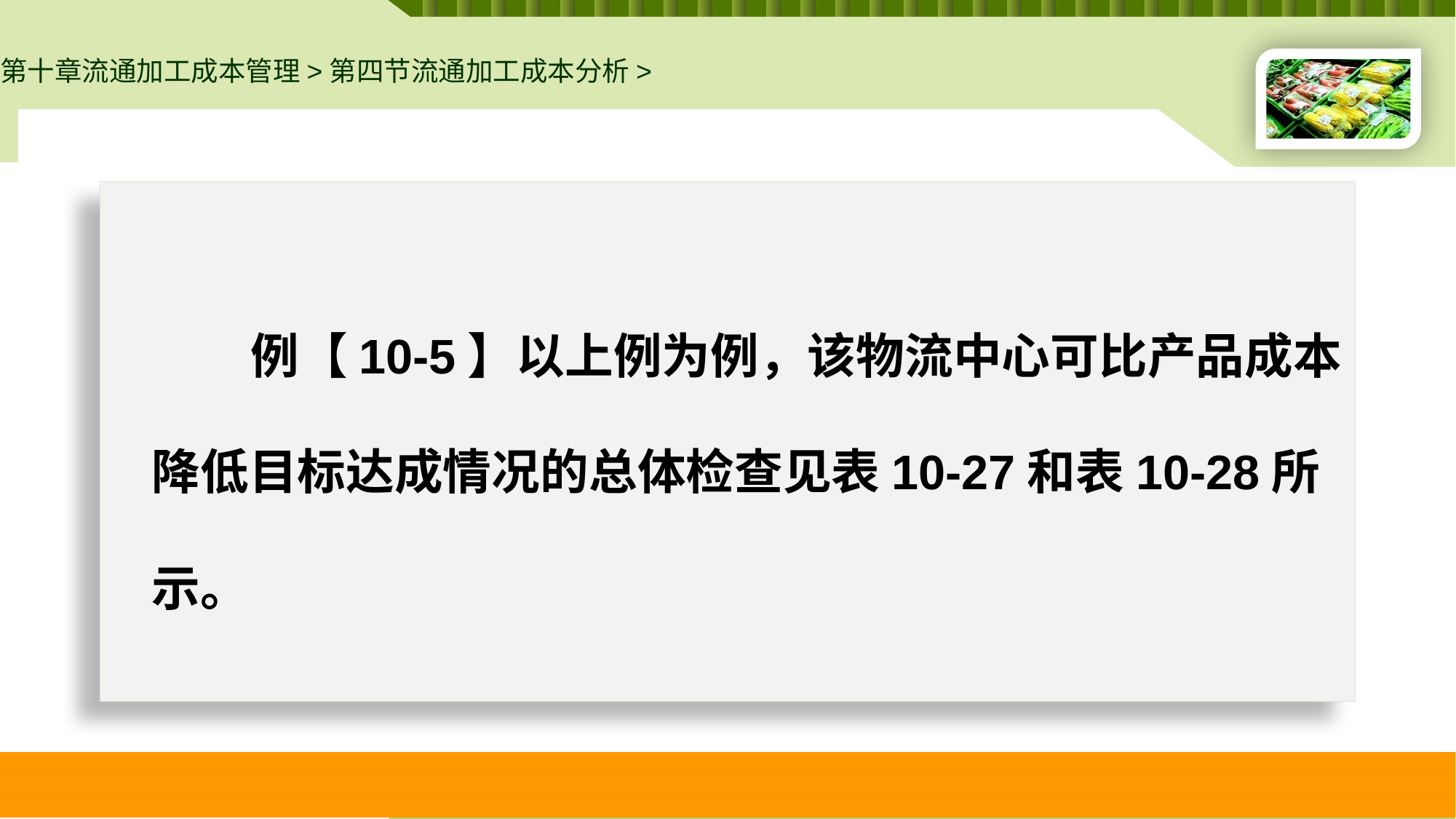

第十章流通加工成本管理>第四节流通加工成本分析>
例【10-5】以上例为例，该物流中心可比产品成本降低目标达成情况的总体检查见表10-27和表10-28所示。